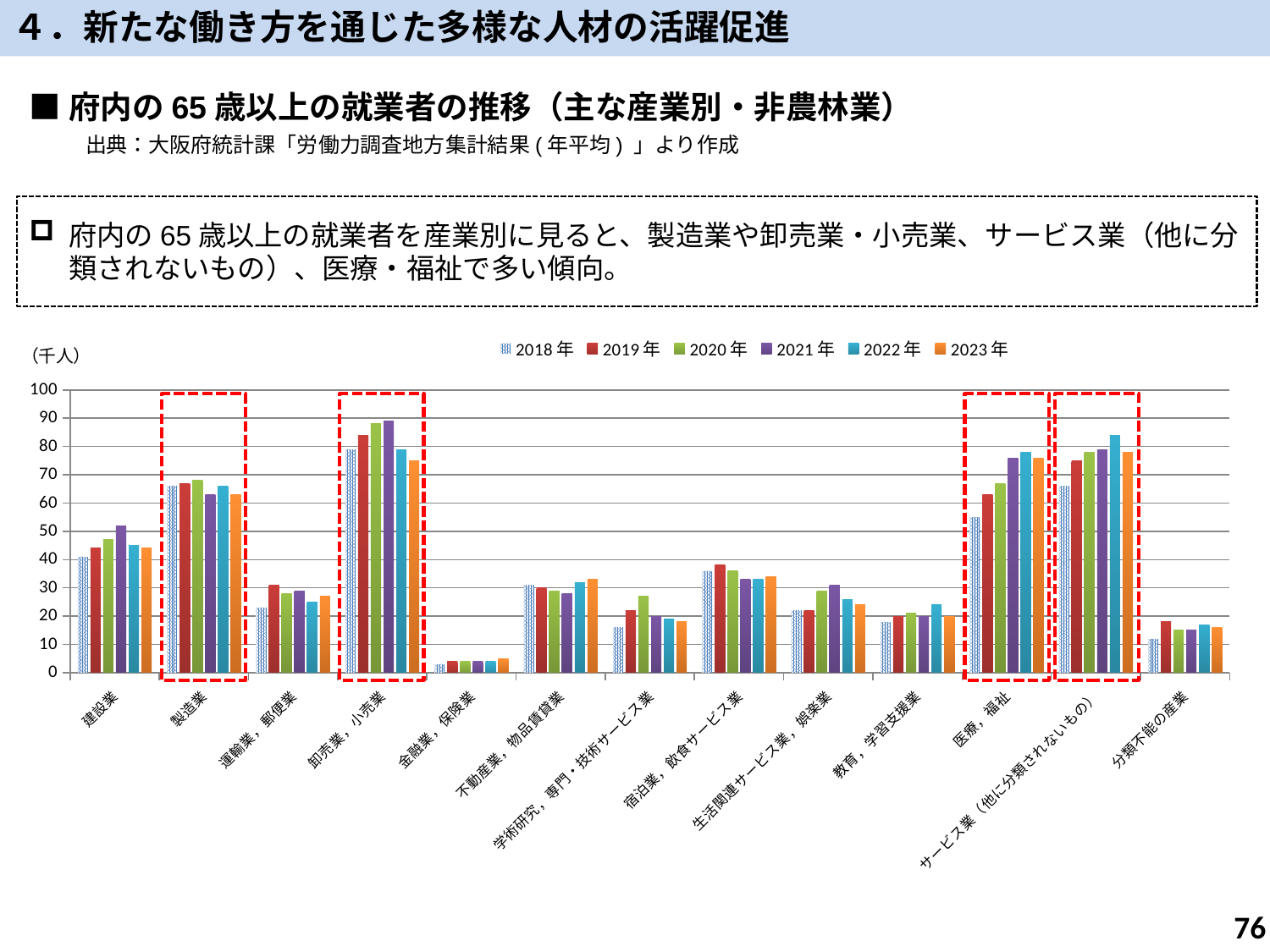

４．新たな働き方を通じた多様な人材の活躍促進
■府内の65歳以上の就業者の推移（主な産業別・非農林業）
　　出典：大阪府統計課「労働力調査地方集計結果(年平均) 」より作成
府内の65歳以上の就業者を産業別に見ると、製造業や卸売業・小売業、サービス業（他に分類されないもの）、医療・福祉で多い傾向。

### Chart

| Category | 2018年 | 2019年 | 2020年 | 2021年 | 2022年 | 2023年 |
|---|---|---|---|---|---|---|
| 建設業 | 41.0 | 44.0 | 47.0 | 52.0 | 45.0 | 44.0 |
| 製造業 | 66.0 | 67.0 | 68.0 | 63.0 | 66.0 | 63.0 |
| 運輸業，郵便業 | 23.0 | 31.0 | 28.0 | 29.0 | 25.0 | 27.0 |
| 卸売業，小売業 | 79.0 | 84.0 | 88.0 | 89.0 | 79.0 | 75.0 |
| 金融業，保険業 | 3.0 | 4.0 | 4.0 | 4.0 | 4.0 | 5.0 |
| 不動産業，物品賃貸業 | 31.0 | 30.0 | 29.0 | 28.0 | 32.0 | 33.0 |
| 学術研究，専門・技術サービス業 | 16.0 | 22.0 | 27.0 | 20.0 | 19.0 | 18.0 |
| 宿泊業，飲食サービス業 | 36.0 | 38.0 | 36.0 | 33.0 | 33.0 | 34.0 |
| 生活関連サービス業，娯楽業 | 22.0 | 22.0 | 29.0 | 31.0 | 26.0 | 24.0 |
| 教育，学習支援業 | 18.0 | 20.0 | 21.0 | 20.0 | 24.0 | 20.0 |
| 医療，福祉 | 55.0 | 63.0 | 67.0 | 76.0 | 78.0 | 76.0 |
| サービス業（他に分類されないもの） | 66.0 | 75.0 | 78.0 | 79.0 | 84.0 | 78.0 |
| 分類不能の産業 | 12.0 | 18.0 | 15.0 | 15.0 | 17.0 | 16.0 |
76